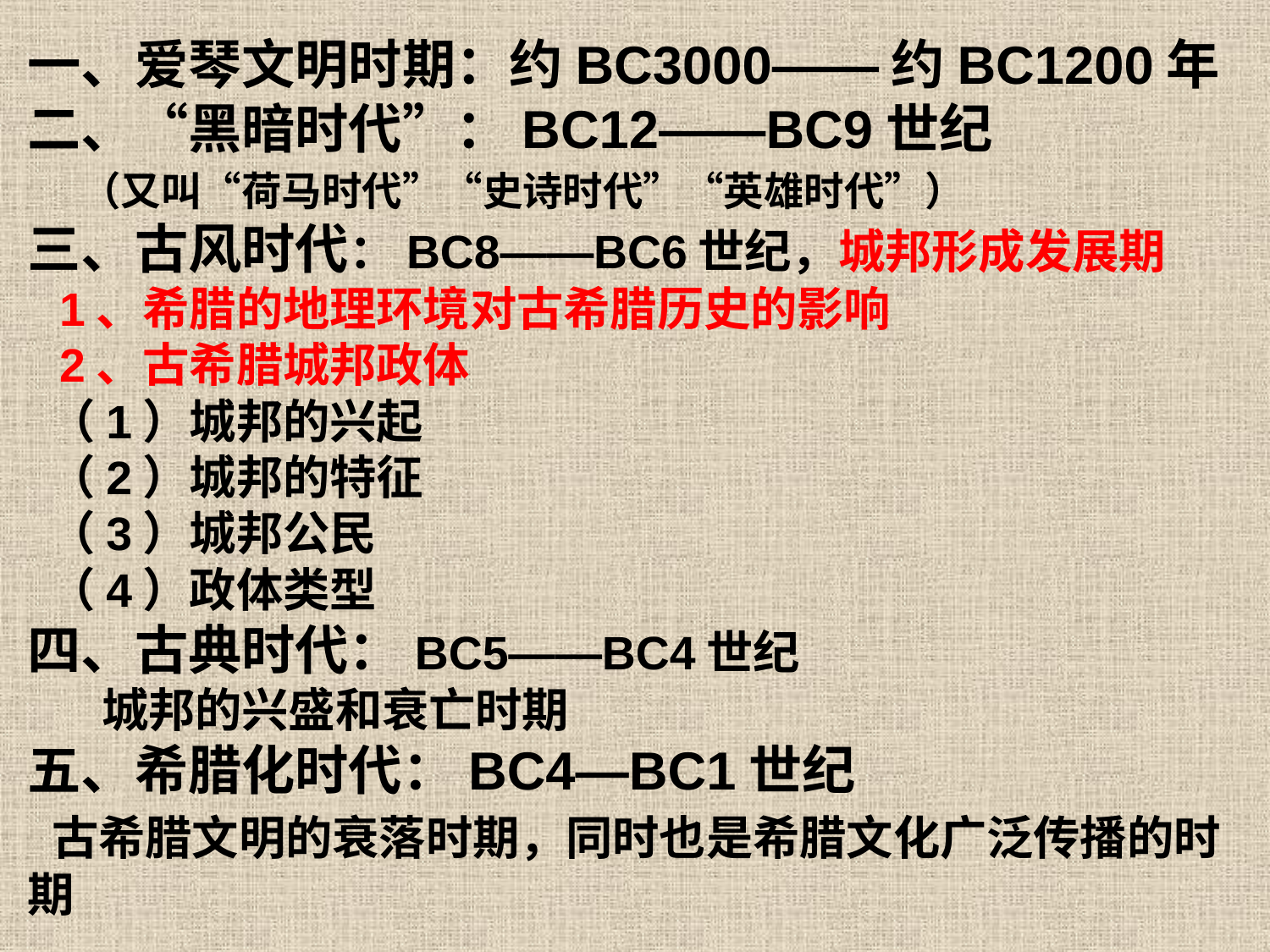

# 一、爱琴文明时期：约BC3000——约BC1200年 二、“黑暗时代”：BC12——BC9世纪 （又叫“荷马时代”“史诗时代”“英雄时代”） 三、古风时代：BC8——BC6世纪，城邦形成发展期 1、希腊的地理环境对古希腊历史的影响 2、古希腊城邦政体 （1）城邦的兴起 （2）城邦的特征 （3）城邦公民 （4）政体类型 四、古典时代：BC5——BC4世纪 城邦的兴盛和衰亡时期 五、希腊化时代：BC4—BC1世纪 古希腊文明的衰落时期，同时也是希腊文化广泛传播的时期